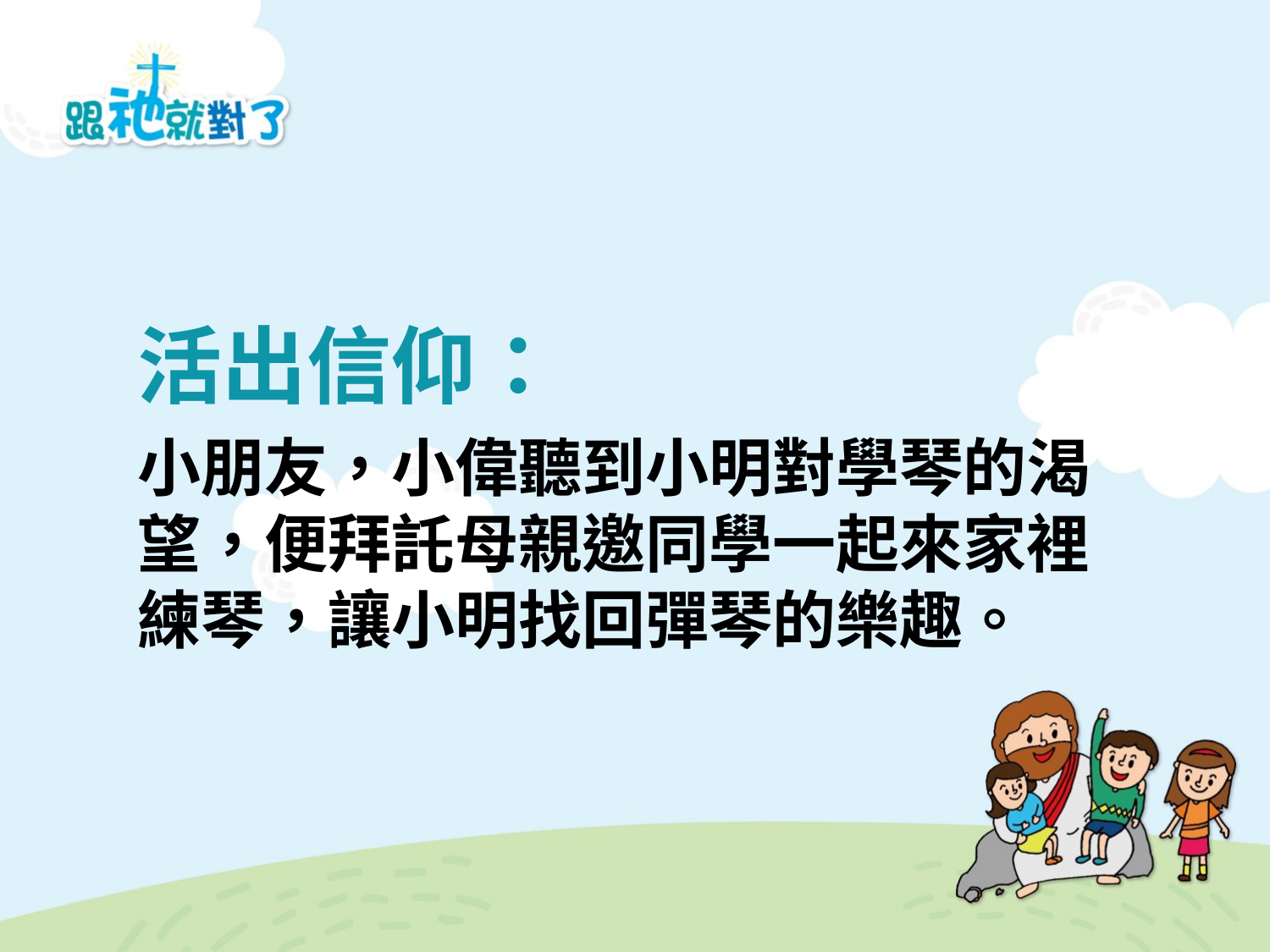

活出信仰：
小朋友，小偉聽到小明對學琴的渴望，便拜託母親邀同學一起來家裡練琴，讓小明找回彈琴的樂趣。